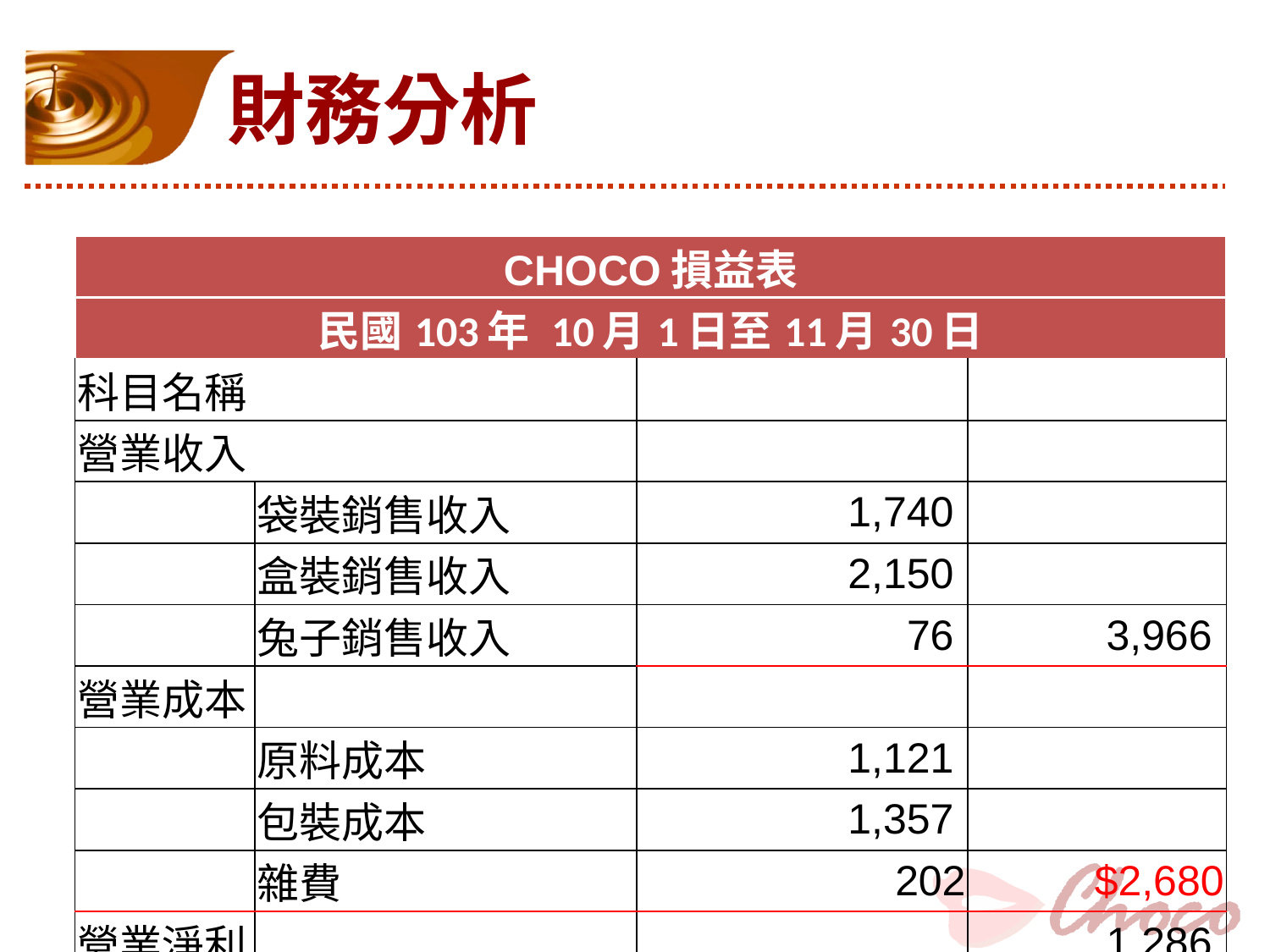

# 財務分析

| CHOCO損益表 |  |  |  |
| --- | --- | --- | --- |
| 民國103年 10月1日至11月30日 |  |  |  |
| 科目名稱 |  |  |  |
| 營業收入 |  |  |  |
|  | 袋裝銷售收入 | 1,740 |  |
|  | 盒裝銷售收入 | 2,150 |  |
|  | 兔子銷售收入 | 76 | 3,966 |
| 營業成本 |  |  |  |
|  | 原料成本 | 1,121 |  |
|  | 包裝成本 | 1,357 |  |
|  | 雜費 | 202 | $2,680 |
| 營業淨利 |  |  | 1,286 |